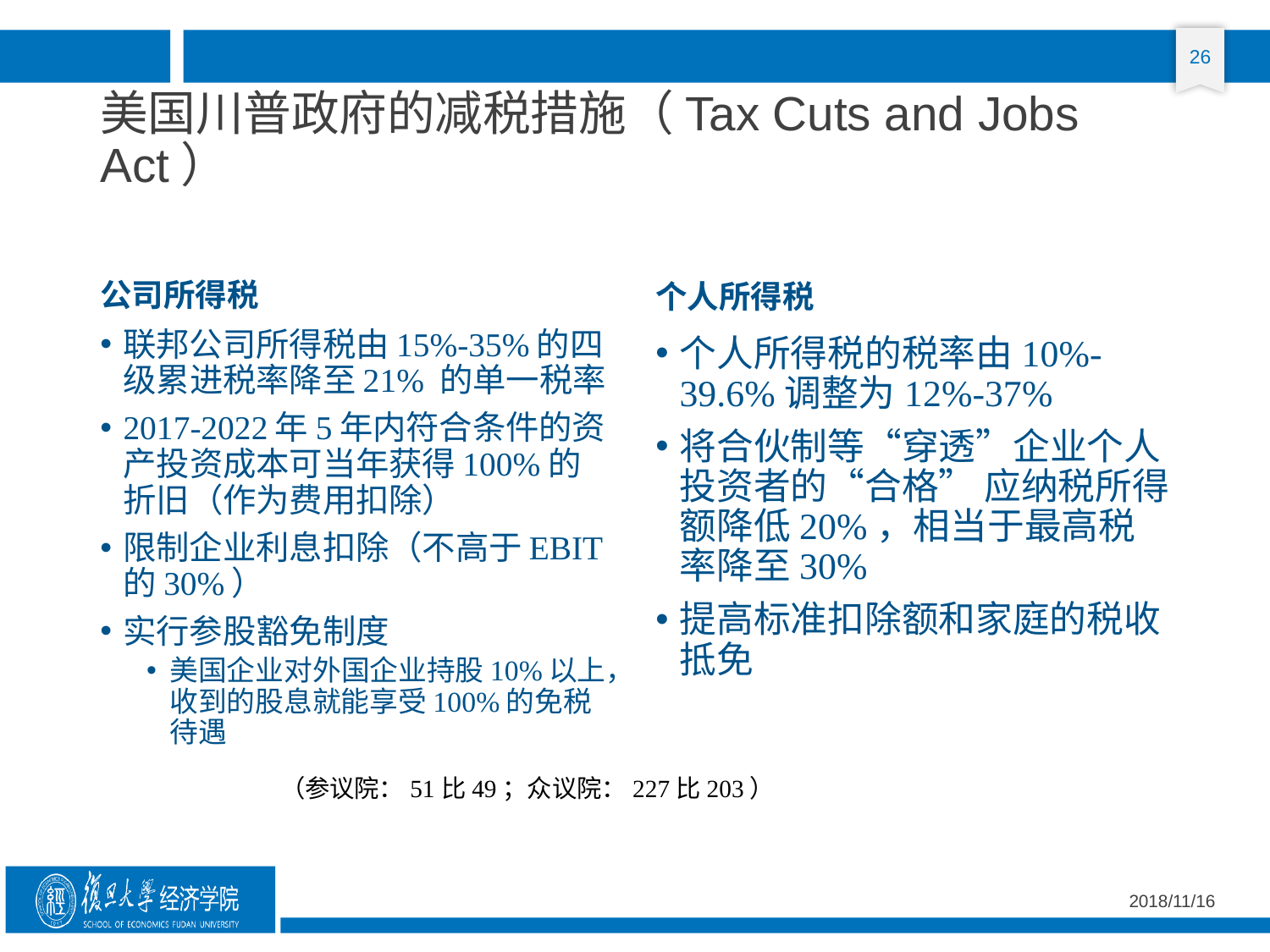

# 美国川普政府的减税措施（Tax Cuts and Jobs Act）
减税“一减就灵”吗？
Part 2
公司所得税
个人所得税
联邦公司所得税由15%-35%的四级累进税率降至21% 的单一税率
2017-2022年5年内符合条件的资产投资成本可当年获得100%的折旧（作为费用扣除）
限制企业利息扣除（不高于EBIT 的30%）
实行参股豁免制度
美国企业对外国企业持股10%以上，收到的股息就能享受100%的免税待遇
个人所得税的税率由10%- 39.6%调整为12%-37%
将合伙制等“穿透”企业个人投资者的“合格” 应纳税所得额降低20%，相当于最高税率降至30%
提高标准扣除额和家庭的税收抵免

（参议院：51比49；众议院：227比203）